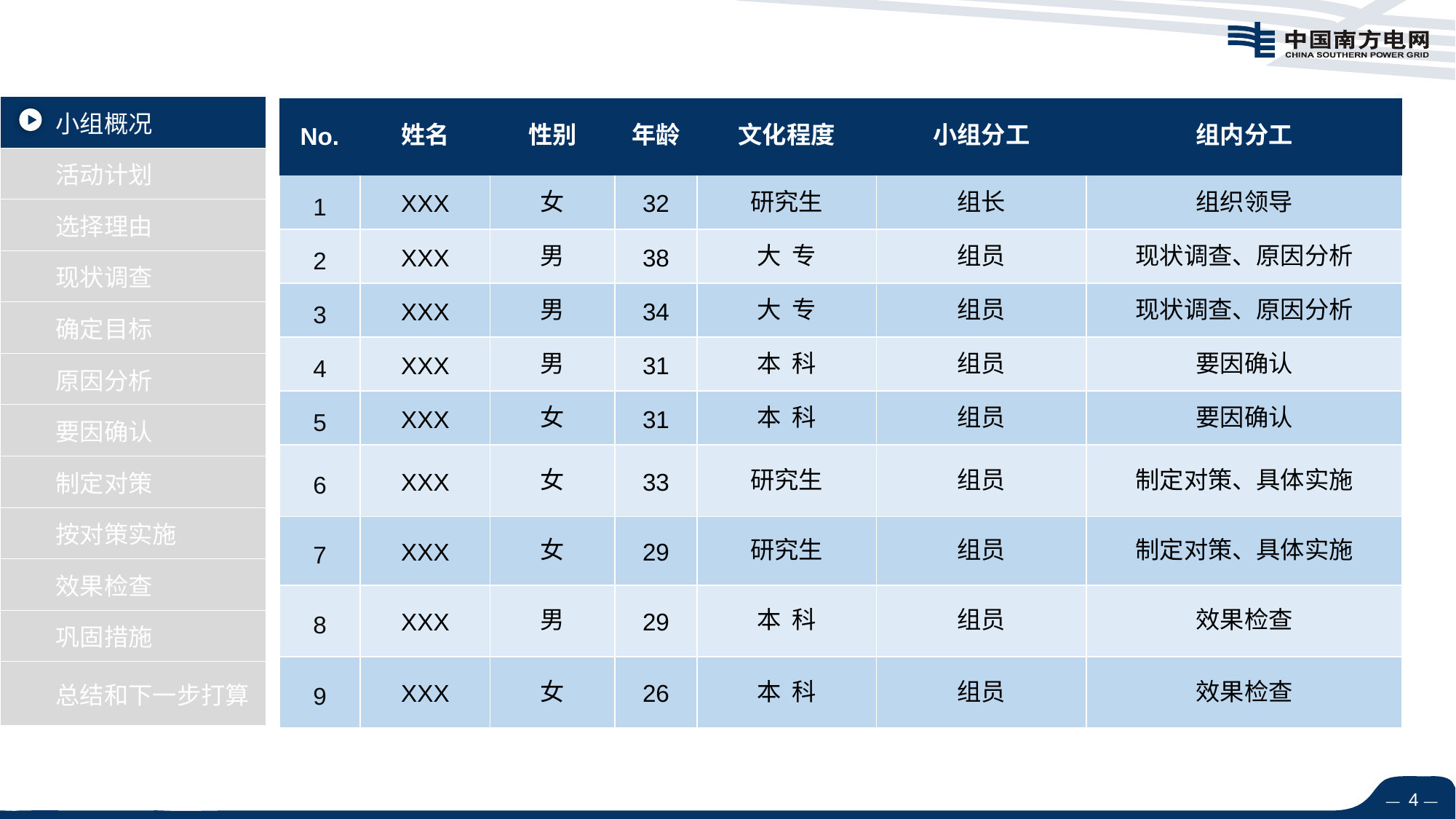

| No. | 姓名 | 性别 | 年龄 | 文化程度 | 小组分工 | 组内分工 |
| --- | --- | --- | --- | --- | --- | --- |
| 1 | XXX | 女 | 32 | 研究生 | 组长 | 组织领导 |
| 2 | XXX | 男 | 38 | 大 专 | 组员 | 现状调查、原因分析 |
| 3 | XXX | 男 | 34 | 大 专 | 组员 | 现状调查、原因分析 |
| 4 | XXX | 男 | 31 | 本 科 | 组员 | 要因确认 |
| 5 | XXX | 女 | 31 | 本 科 | 组员 | 要因确认 |
| 6 | XXX | 女 | 33 | 研究生 | 组员 | 制定对策、具体实施 |
| 7 | XXX | 女 | 29 | 研究生 | 组员 | 制定对策、具体实施 |
| 8 | XXX | 男 | 29 | 本 科 | 组员 | 效果检查 |
| 9 | XXX | 女 | 26 | 本 科 | 组员 | 效果检查 |